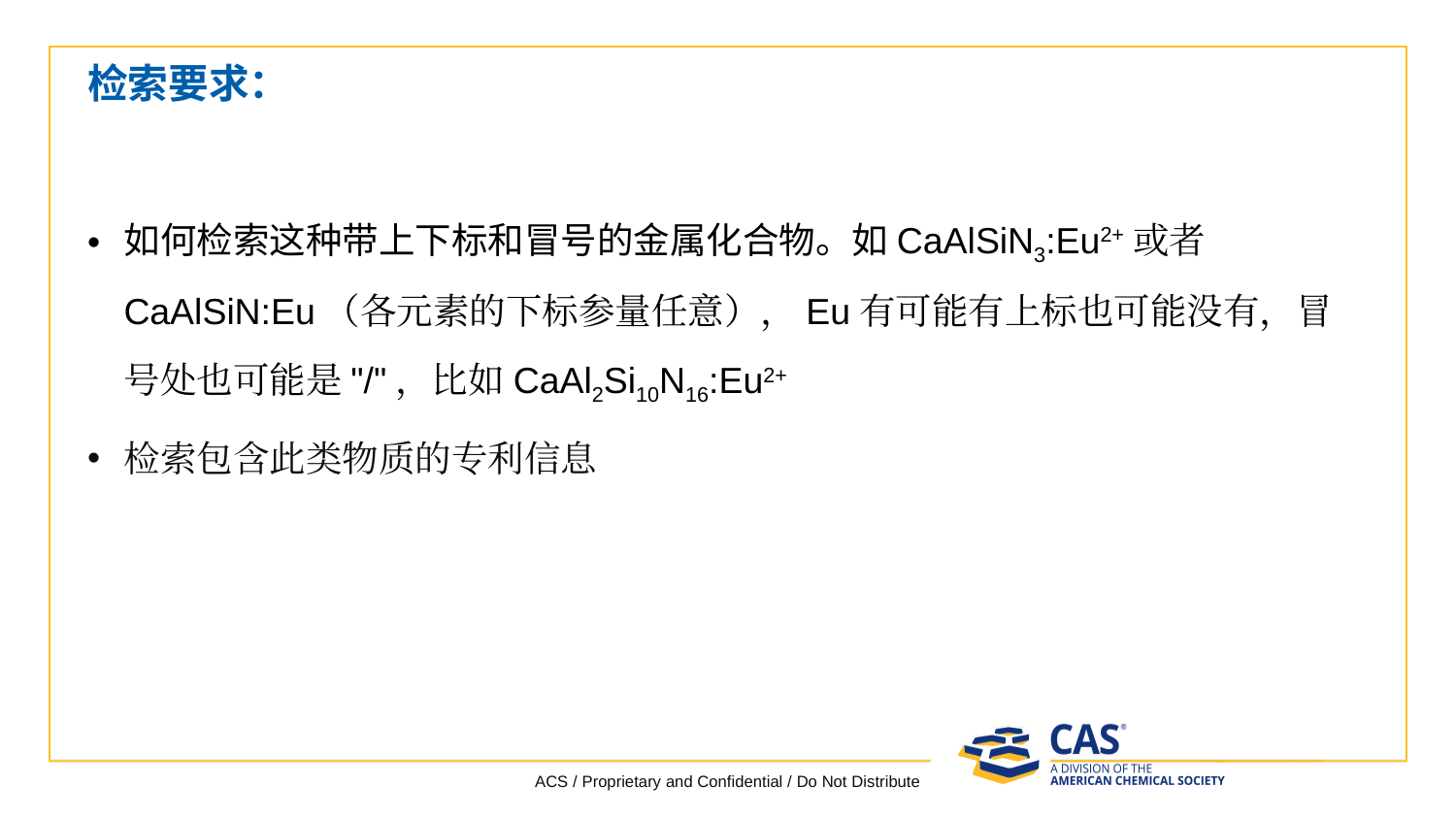

# 检索要求：
如何检索这种带上下标和冒号的金属化合物。如CaAlSiN3:Eu2+或者CaAlSiN:Eu（各元素的下标参量任意），Eu有可能有上标也可能没有，冒号处也可能是"/"，比如CaAl2Si10N16:Eu2+
检索包含此类物质的专利信息
ACS / Proprietary and Confidential / Do Not Distribute
3